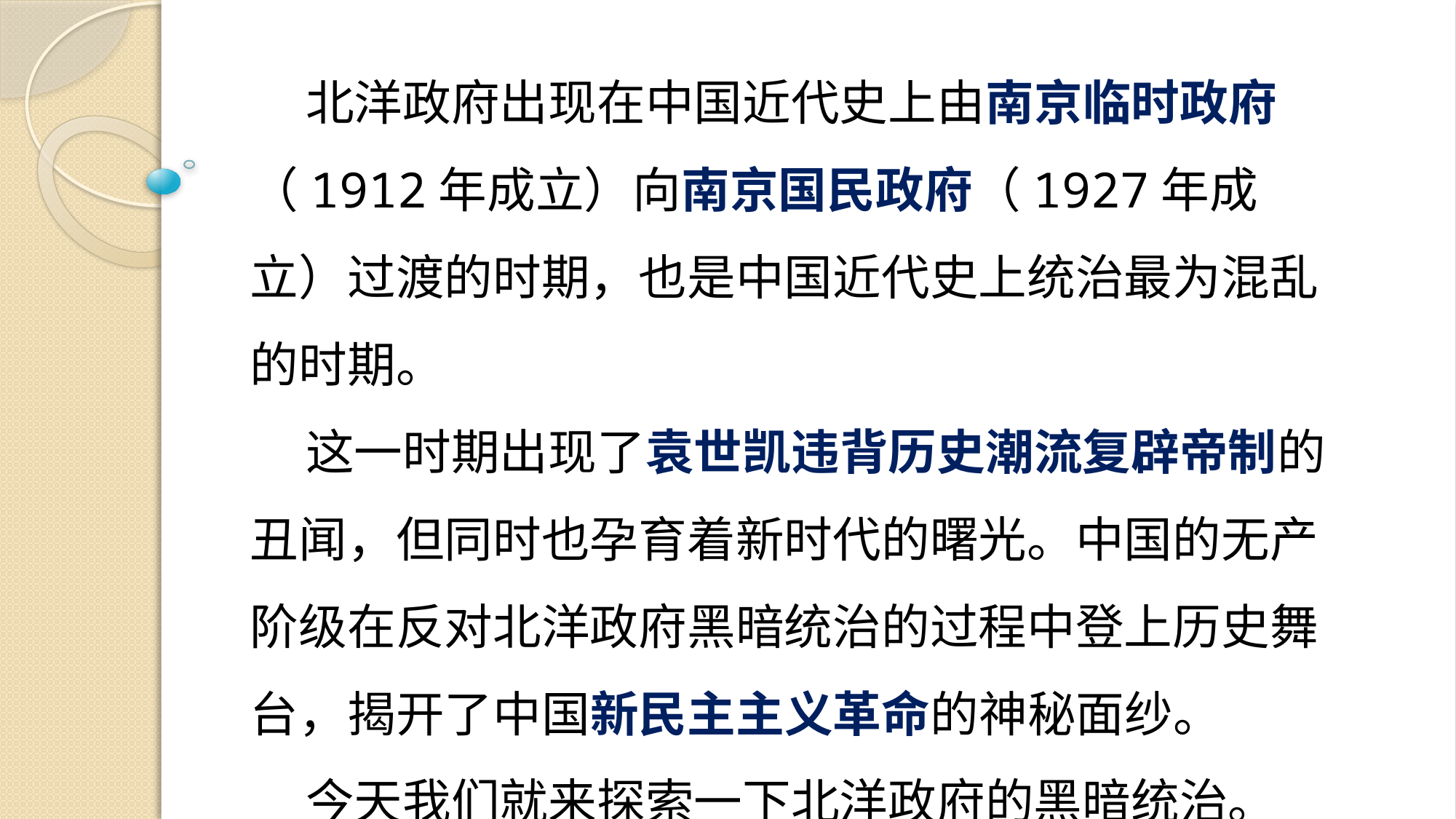

北洋政府出现在中国近代史上由南京临时政府（1912年成立）向南京国民政府（1927年成立）过渡的时期，也是中国近代史上统治最为混乱的时期。
    这一时期出现了袁世凯违背历史潮流复辟帝制的丑闻，但同时也孕育着新时代的曙光。中国的无产阶级在反对北洋政府黑暗统治的过程中登上历史舞台，揭开了中国新民主主义革命的神秘面纱。
    今天我们就来探索一下北洋政府的黑暗统治。